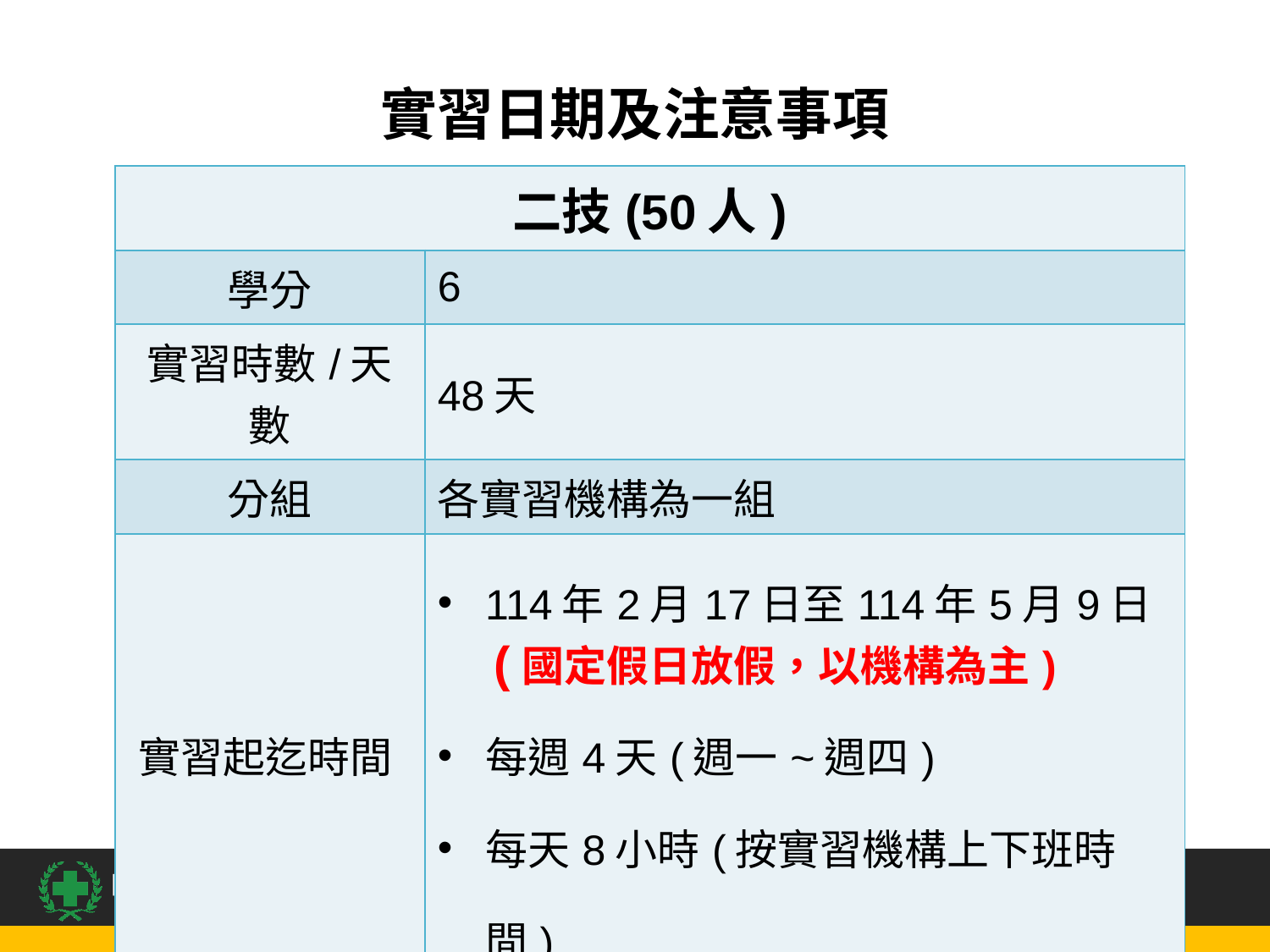

# 實習日期及注意事項
| 二技(50人) | 二技(53人) |
| --- | --- |
| 學分 | 6 |
| 實習時數/天數 | 48天 |
| 分組 | 各實習機構為一組 |
| 實習起迄時間 | 114年2月17日至114年5月9日 (國定假日放假，以機構為主) 每週4天(週一~週四) 每天8小時(按實習機構上下班時間) |